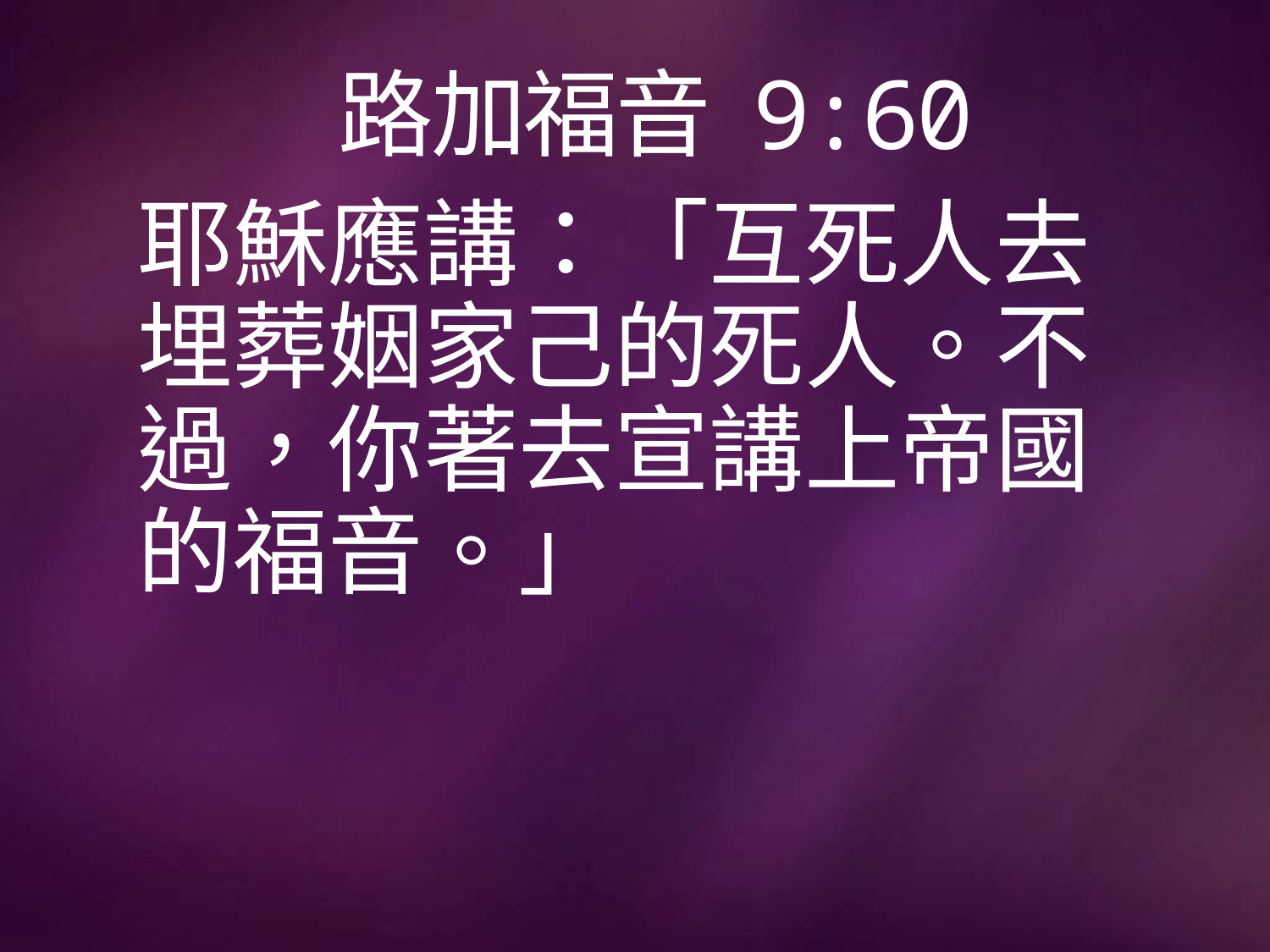

# 路加福音 9:60
耶穌應講：「互死人去埋葬姻家己的死人。不過，你著去宣講上帝國的福音。」